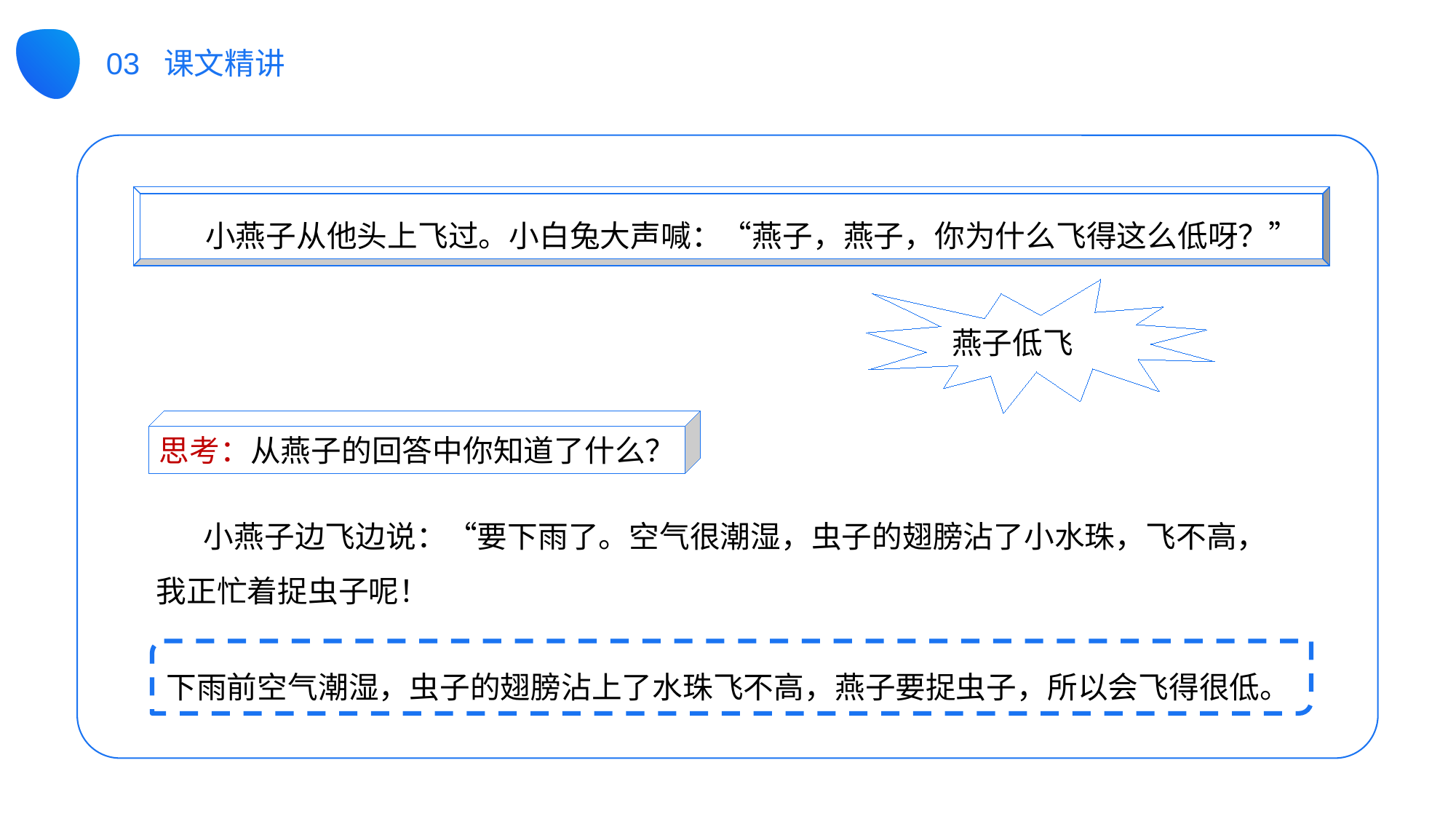

03  课文精讲

       小燕子从他头上飞过。小白兔大声喊：“燕子，燕子，你为什么飞得这么低呀？”
燕子低飞
思考：从燕子的回答中你知道了什么？
      小燕子边飞边说：“要下雨了。空气很潮湿，虫子的翅膀沾了小水珠，飞不高，我正忙着捉虫子呢！
下雨前空气潮湿，虫子的翅膀沾上了水珠飞不高，燕子要捉虫子，所以会飞得很低。